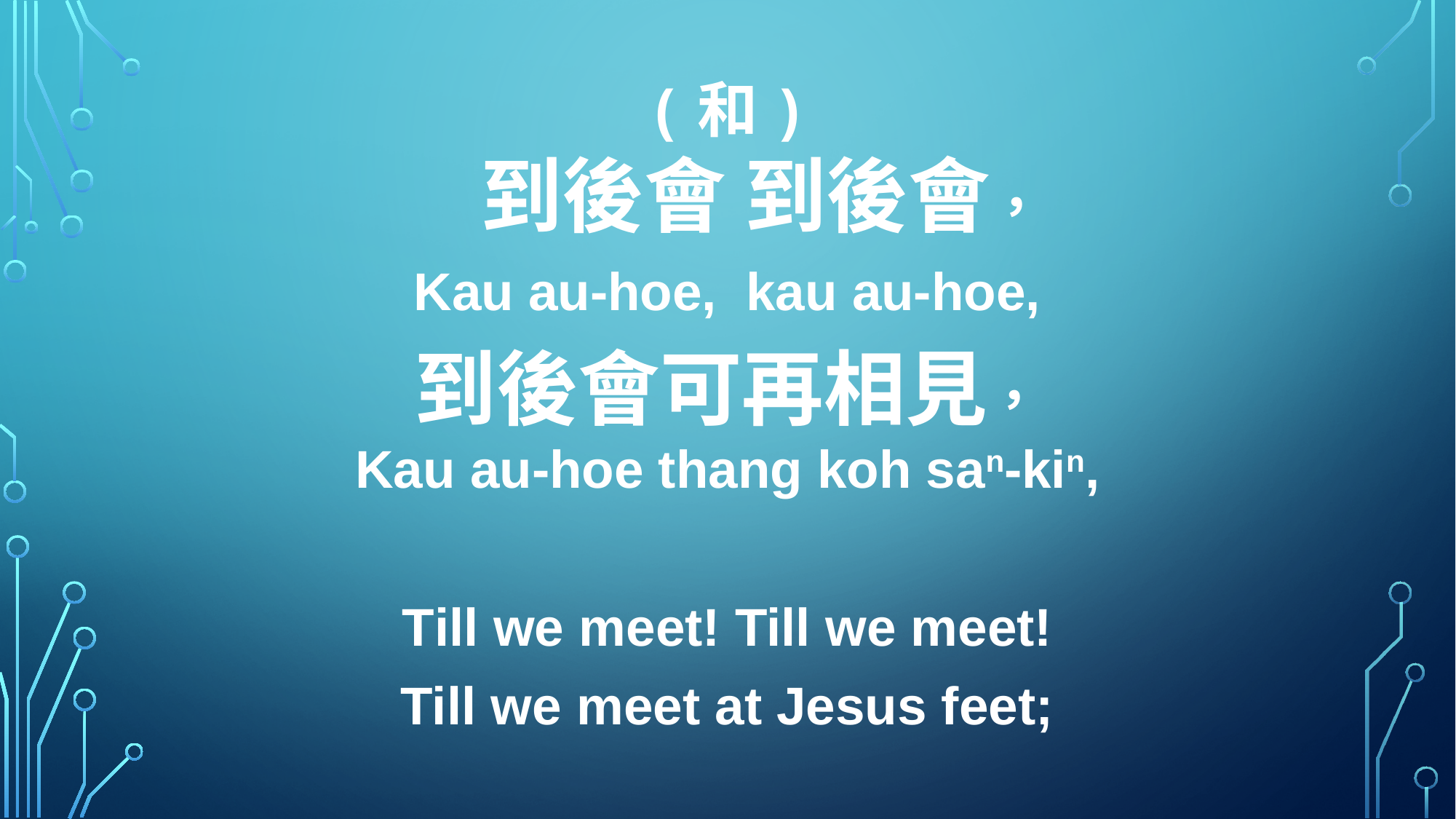

(和)
 到後會 到後會，
Kau au-hoe,  kau au-hoe,
到後會可再相見，
Kau au-hoe thang koh san-kin,

Till we meet! Till we meet!
Till we meet at Jesus feet;